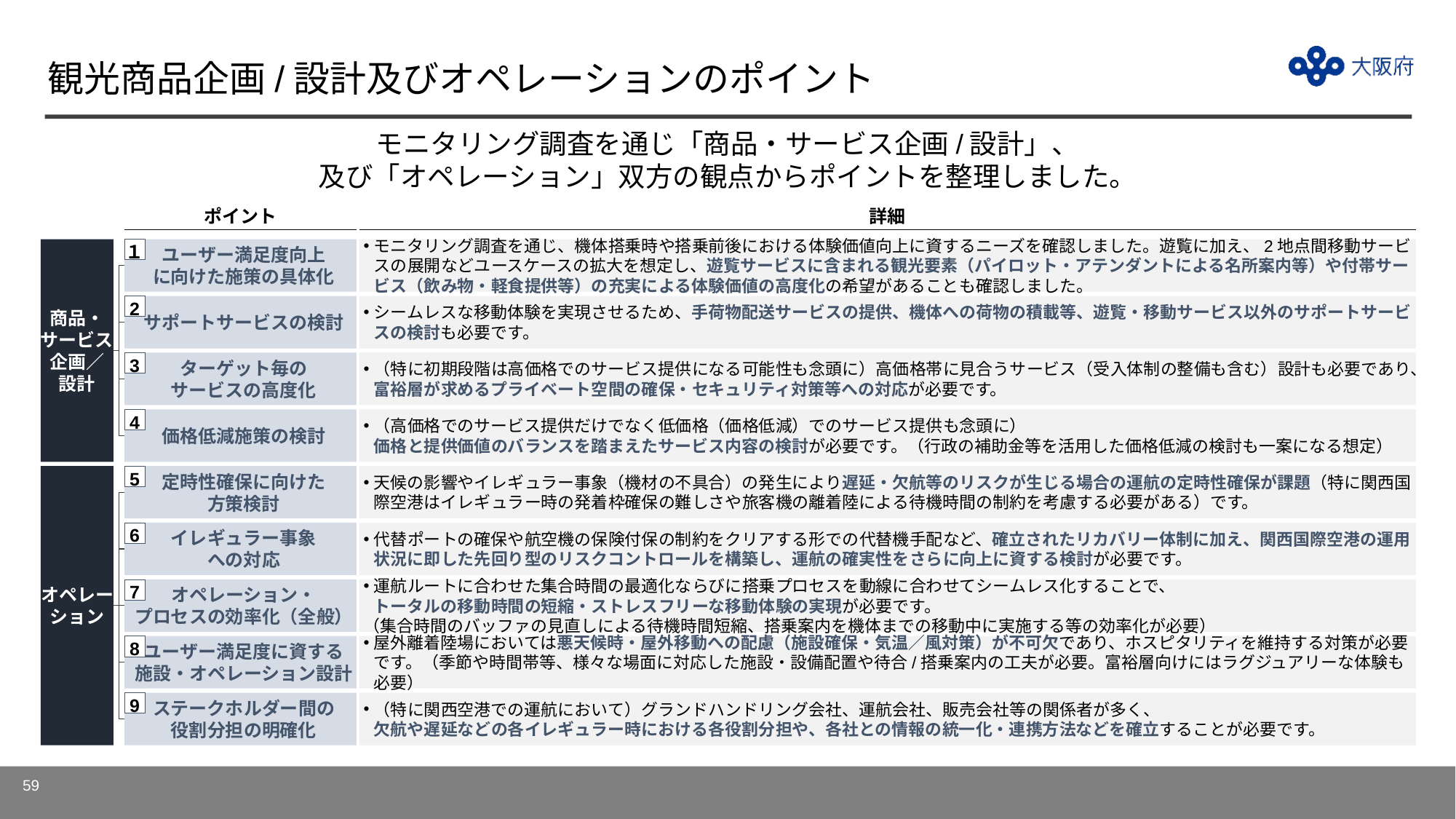

# 観光商品企画/設計及びオペレーションのポイント
モニタリング調査を通じ「商品・サービス企画/設計」、
及び「オペレーション」双方の観点からポイントを整理しました。
ポイント
詳細
商品・サービス企画／
設計
ユーザー満足度向上
に向けた施策の具体化
１
モニタリング調査を通じ、機体搭乗時や搭乗前後における体験価値向上に資するニーズを確認しました。遊覧に加え、2地点間移動サービスの展開などユースケースの拡大を想定し、遊覧サービスに含まれる観光要素（パイロット・アテンダントによる名所案内等）や付帯サービス（飲み物・軽食提供等）の充実による体験価値の高度化の希望があることも確認しました。
サポートサービスの検討
2
シームレスな移動体験を実現させるため、手荷物配送サービスの提供、機体への荷物の積載等、遊覧・移動サービス以外のサポートサービスの検討も必要です。
ターゲット毎の
サービスの高度化
3
（特に初期段階は高価格でのサービス提供になる可能性も念頭に）高価格帯に見合うサービス（受入体制の整備も含む）設計も必要であり、富裕層が求めるプライベート空間の確保・セキュリティ対策等への対応が必要です。
価格低減施策の検討
4
（高価格でのサービス提供だけでなく低価格（価格低減）でのサービス提供も念頭に）
価格と提供価値のバランスを踏まえたサービス内容の検討が必要です。（行政の補助金等を活用した価格低減の検討も一案になる想定）
オペレーション
定時性確保に向けた
方策検討
5
天候の影響やイレギュラー事象（機材の不具合）の発生により遅延・欠航等のリスクが生じる場合の運航の定時性確保が課題（特に関西国際空港はイレギュラー時の発着枠確保の難しさや旅客機の離着陸による待機時間の制約を考慮する必要がある）です。
イレギュラー事象
への対応
6
代替ポートの確保や航空機の保険付保の制約をクリアする形での代替機手配など、確立されたリカバリー体制に加え、関西国際空港の運用状況に即した先回り型のリスクコントロールを構築し、運航の確実性をさらに向上に資する検討が必要です。
オペレーション・
プロセスの効率化（全般）
7
運航ルートに合わせた集合時間の最適化ならびに搭乗プロセスを動線に合わせてシームレス化することで、
トータルの移動時間の短縮・ストレスフリーな移動体験の実現が必要です。
（集合時間のバッファの見直しによる待機時間短縮、搭乗案内を機体までの移動中に実施する等の効率化が必要）
ユーザー満足度に資する
施設・オペレーション設計
8
屋外離着陸場においては悪天候時・屋外移動への配慮（施設確保・気温／風対策）が不可欠であり、ホスピタリティを維持する対策が必要
です。（季節や時間帯等、様々な場面に対応した施設・設備配置や待合/搭乗案内の工夫が必要。富裕層向けにはラグジュアリーな体験も必要）
ステークホルダー間の
役割分担の明確化
9
（特に関西空港での運航において）グランドハンドリング会社、運航会社、販売会社等の関係者が多く、
欠航や遅延などの各イレギュラー時における各役割分担や、各社との情報の統一化・連携方法などを確立することが必要です。